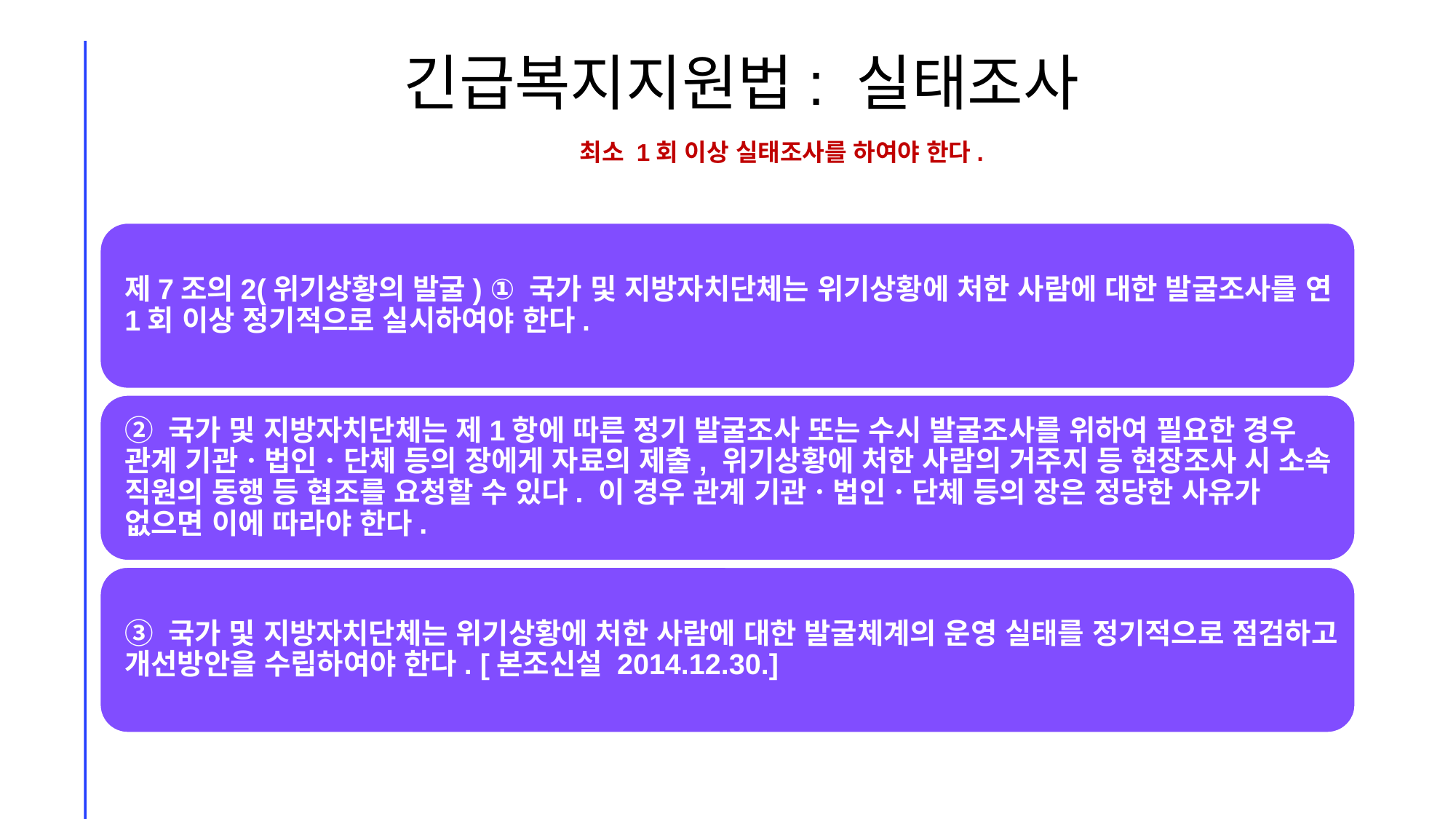

# 긴급복지지원법: 실태조사
최소 1회 이상 실태조사를 하여야 한다.
제7조의2(위기상황의 발굴) ① 국가 및 지방자치단체는 위기상황에 처한 사람에 대한 발굴조사를 연 1회 이상 정기적으로 실시하여야 한다.
② 국가 및 지방자치단체는 제1항에 따른 정기 발굴조사 또는 수시 발굴조사를 위하여 필요한 경우 관계 기관ㆍ법인ㆍ단체 등의 장에게 자료의 제출, 위기상황에 처한 사람의 거주지 등 현장조사 시 소속 직원의 동행 등 협조를 요청할 수 있다. 이 경우 관계 기관ㆍ법인ㆍ단체 등의 장은 정당한 사유가 없으면 이에 따라야 한다.
③ 국가 및 지방자치단체는 위기상황에 처한 사람에 대한 발굴체계의 운영 실태를 정기적으로 점검하고 개선방안을 수립하여야 한다. [본조신설 2014.12.30.]